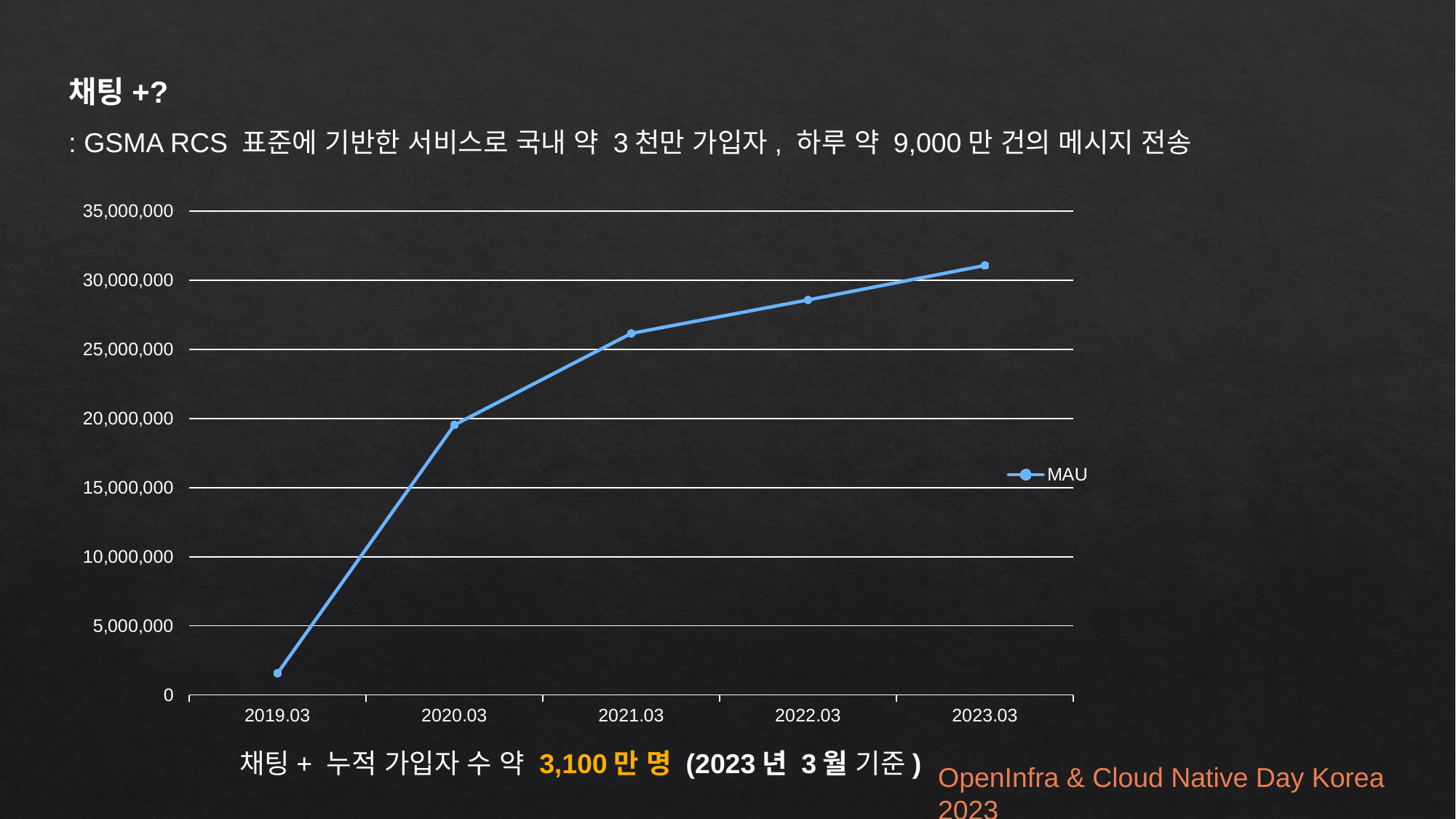

채팅+?
: GSMA RCS 표준에 기반한 서비스로 국내 약 3천만 가입자, 하루 약 9,000만 건의 메시지 전송

### Chart

| Category | MAU |
|---|---|
| 2019.03 | 1572282.0 |
| 2020.03 | 19540827.0 |
| 2021.03 | 26162068.0 |
| 2022.03 | 28585373.0 |
| 2023.03 | 31078432.0 |
채팅+ 누적 가입자 수 약 3,100만 명 (2023년 3월 기준)